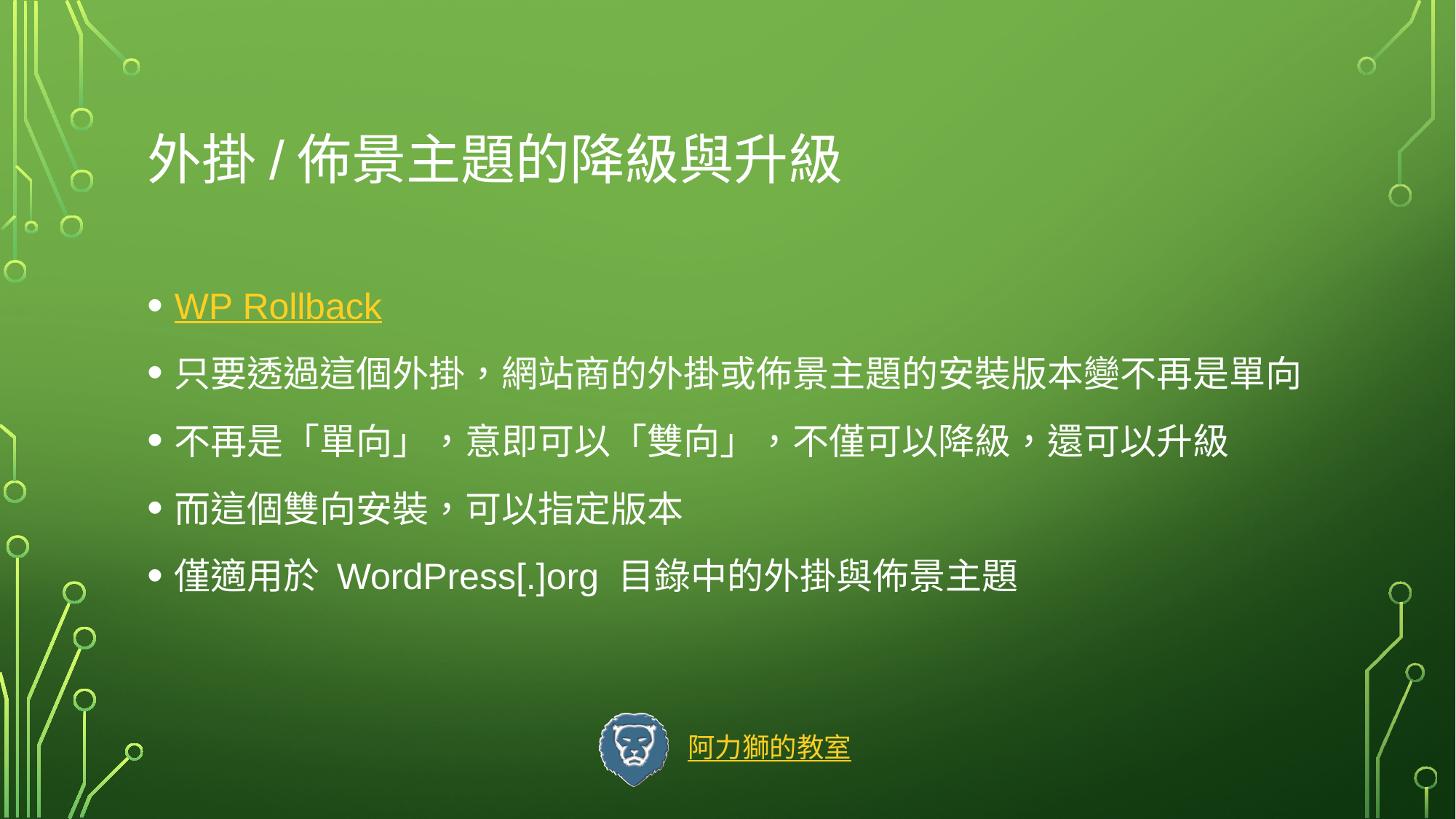

# 外掛/佈景主題的降級與升級
WP Rollback
只要透過這個外掛，網站商的外掛或佈景主題的安裝版本變不再是單向
不再是「單向」，意即可以「雙向」，不僅可以降級，還可以升級
而這個雙向安裝，可以指定版本
僅適用於 WordPress[.]org 目錄中的外掛與佈景主題